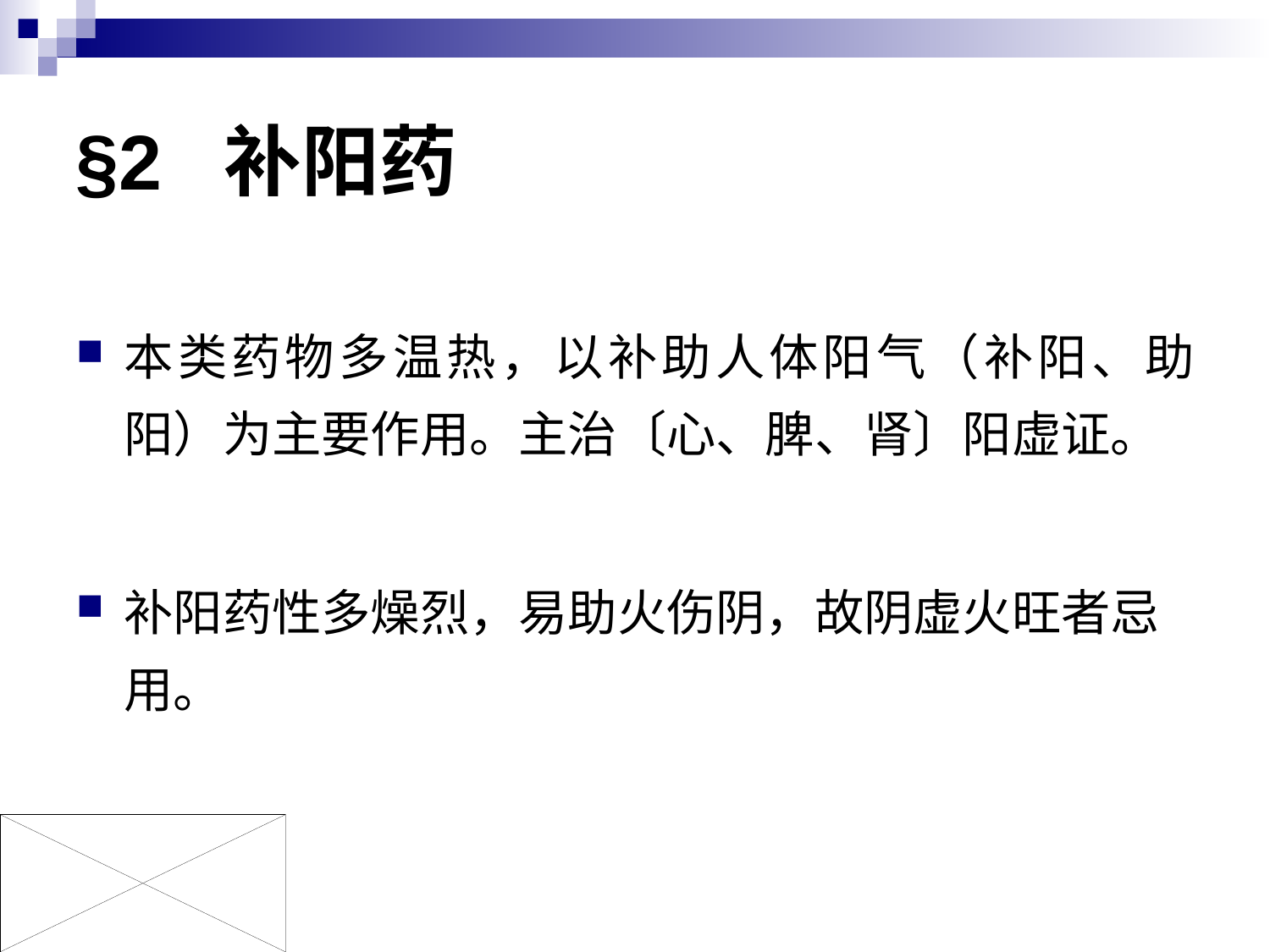

# §2  补阳药
本类药物多温热，以补助人体阳气（补阳、助阳）为主要作用。主治〔心、脾、肾〕阳虚证。

补阳药性多燥烈，易助火伤阴，故阴虚火旺者忌用。